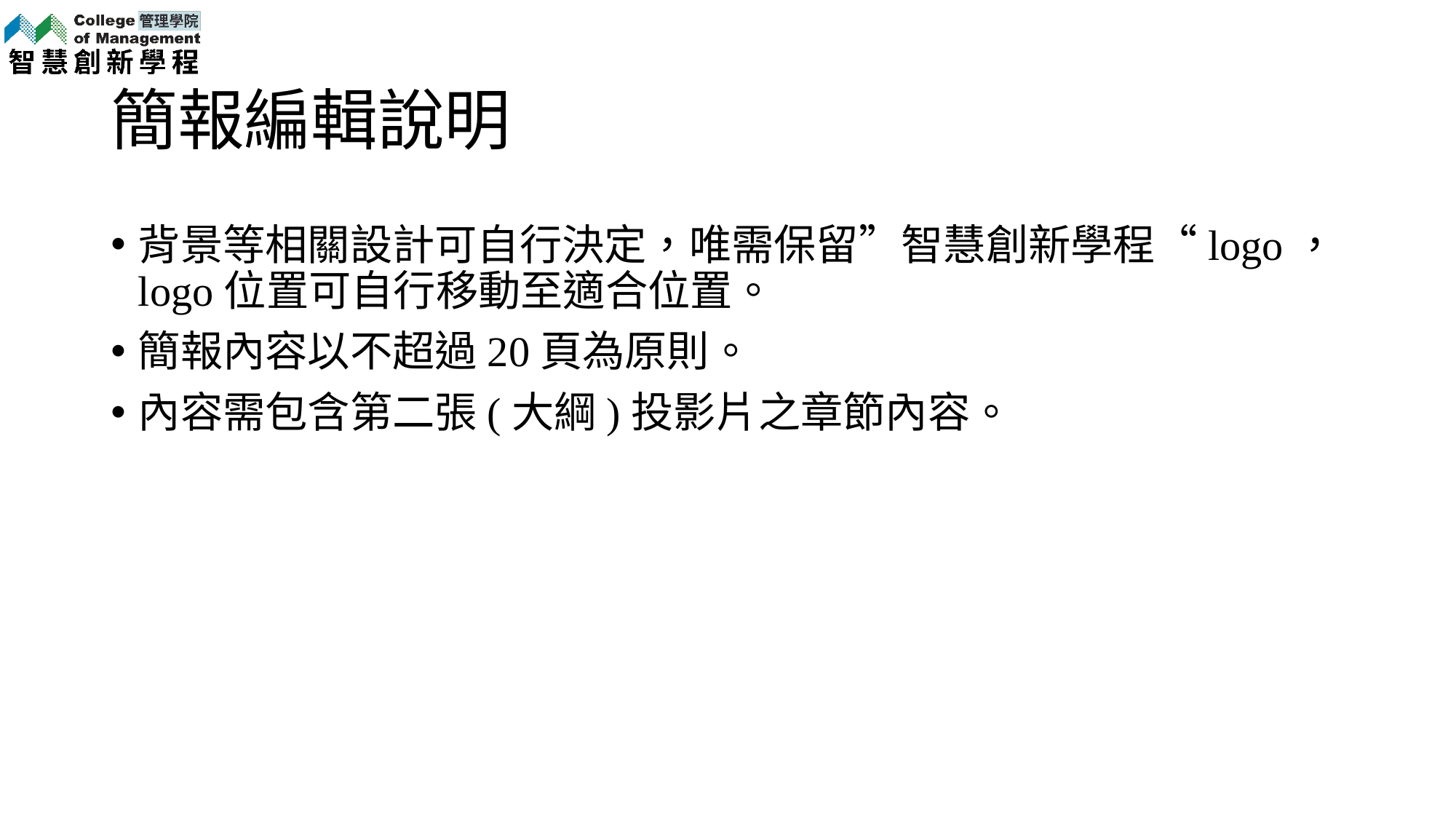

# 簡報編輯說明
背景等相關設計可自行決定，唯需保留”智慧創新學程“logo，logo位置可自行移動至適合位置。
簡報內容以不超過20頁為原則。
內容需包含第二張(大綱)投影片之章節內容。